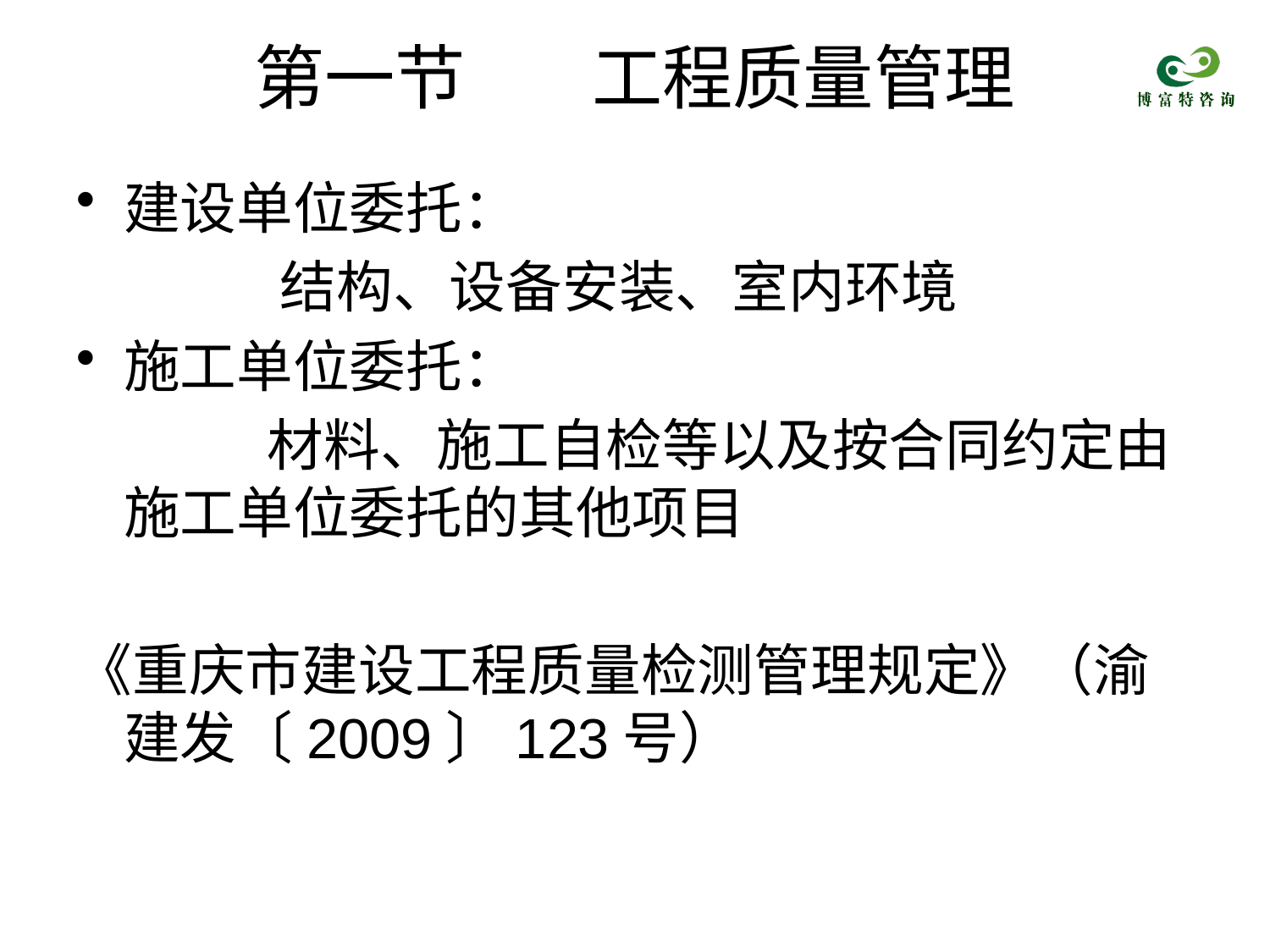

# 第一节        工程质量管理
建设单位委托：
               结构、设备安装、室内环境
施工单位委托：
              材料、施工自检等以及按合同约定由施工单位委托的其他项目

《重庆市建设工程质量检测管理规定》（渝建发〔2009〕123号）